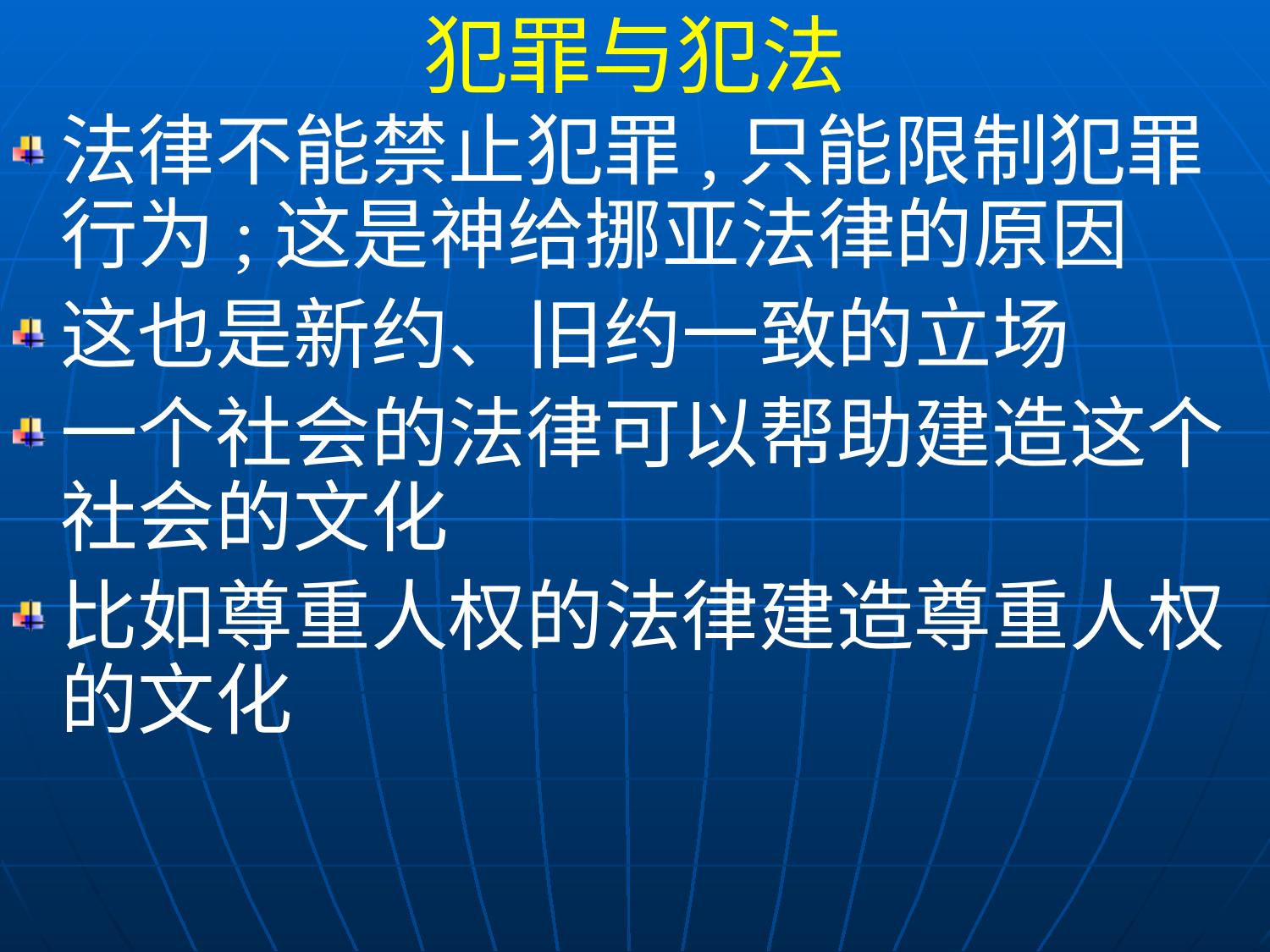

犯罪与犯法
法律不能禁止犯罪,只能限制犯罪行为;这是神给挪亚法律的原因
这也是新约、旧约一致的立场
一个社会的法律可以帮助建造这个社会的文化
比如尊重人权的法律建造尊重人权的文化